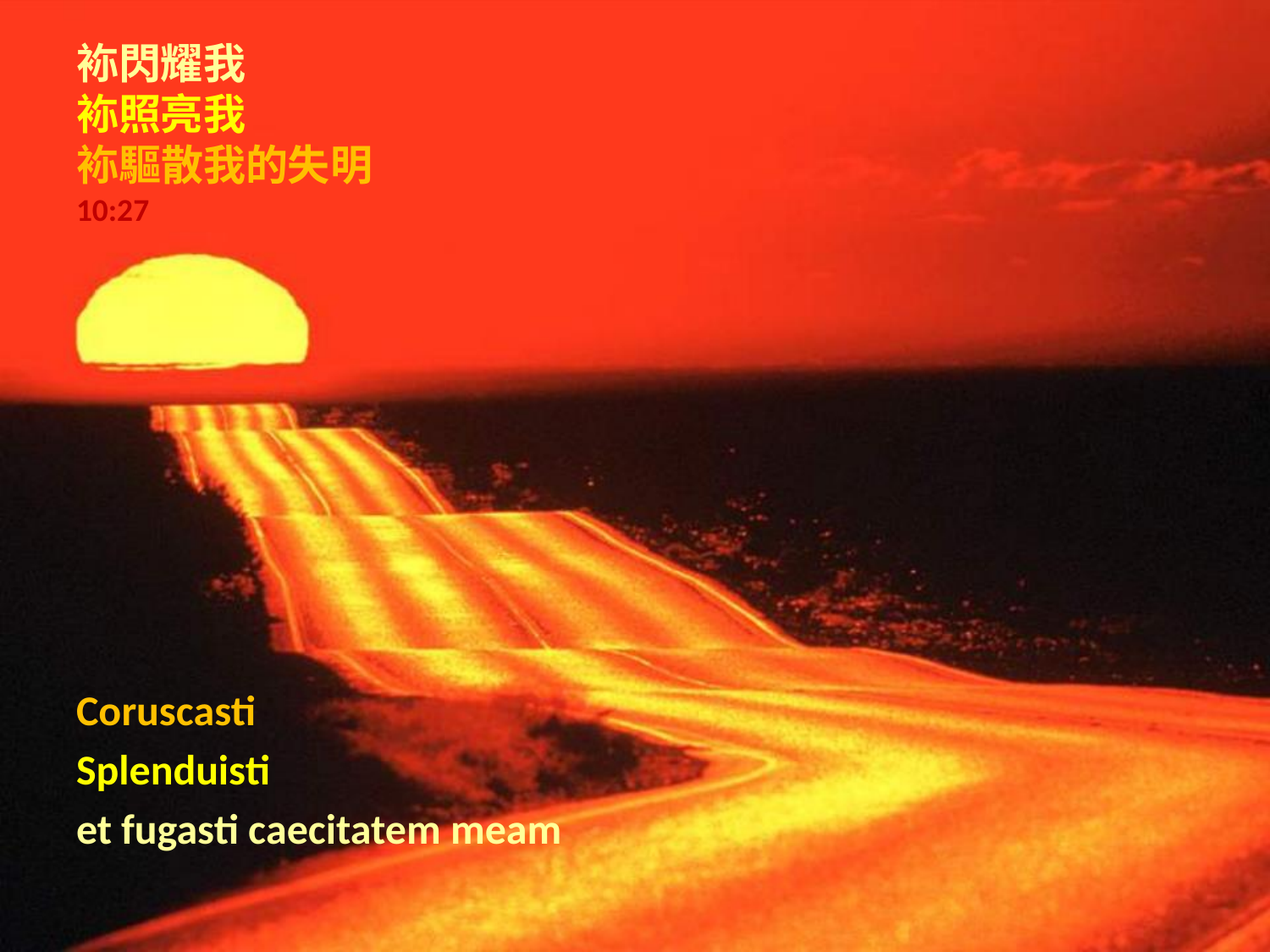

# 袮閃耀我 袮照亮我 袮驅散我的失明 10:27
Coruscasti
Splenduisti
et fugasti caecitatem meam